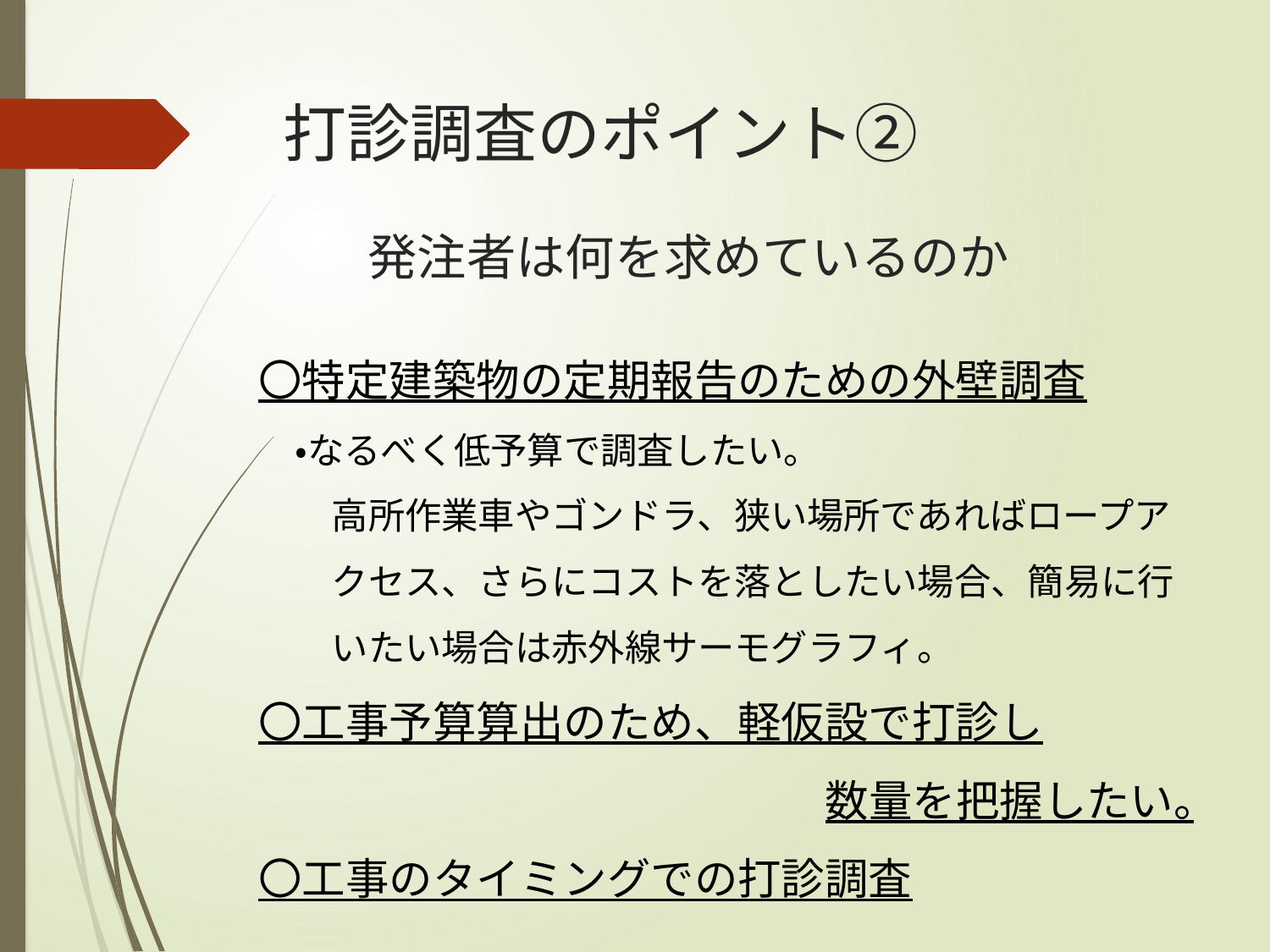

# 打診調査のポイント②
発注者は何を求めているのか
〇特定建築物の定期報告のための外壁調査
　・なるべく低予算で調査したい。
　　高所作業車やゴンドラ、狭い場所であればロープア
　　クセス、さらにコストを落としたい場合、簡易に行
　　いたい場合は赤外線サーモグラフィ。
〇工事予算算出のため、軽仮設で打診し
　　　　　　　　　　　　　数量を把握したい。
〇工事のタイミングでの打診調査